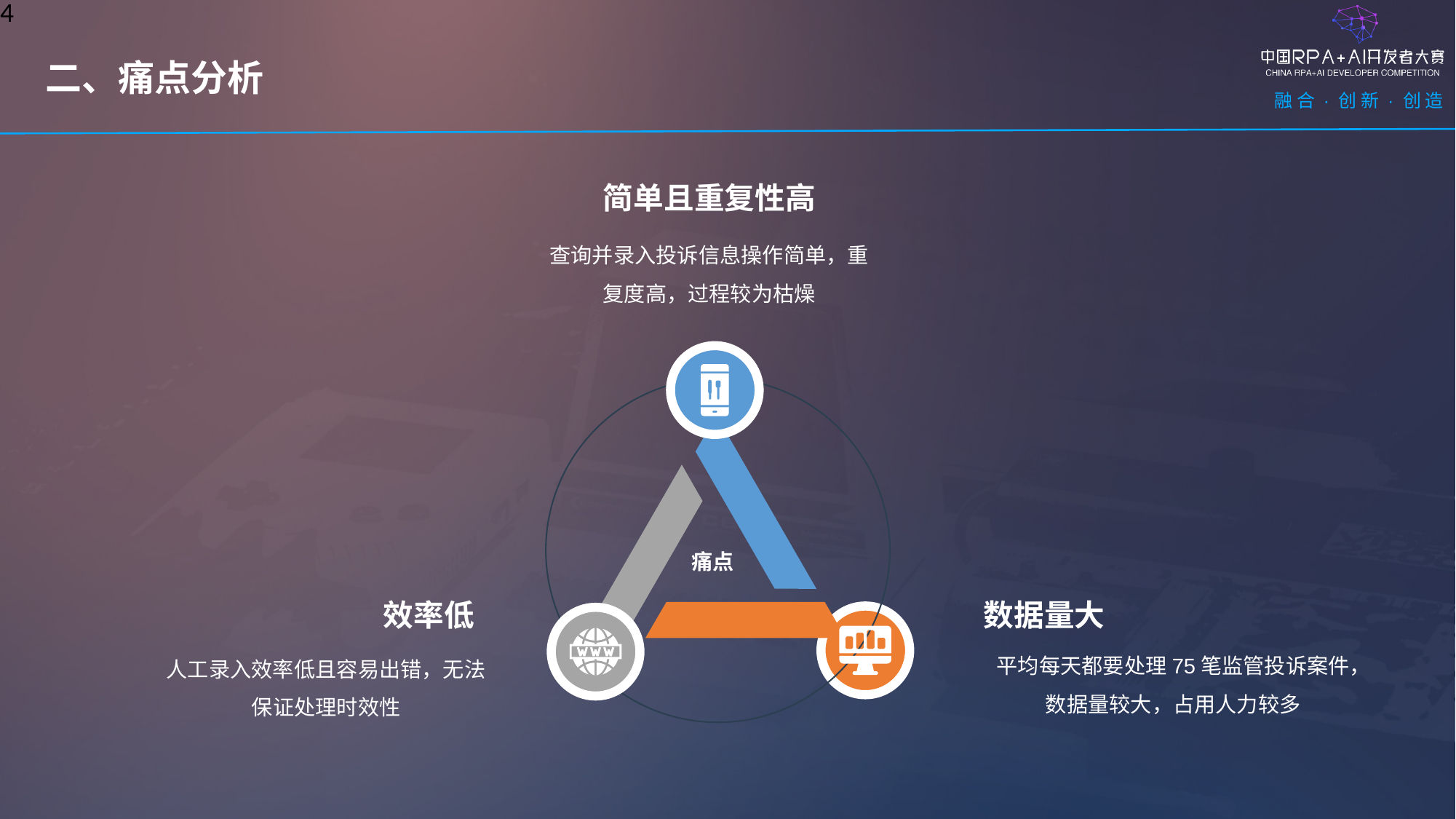

4
二、痛点分析
简单且重复性高
查询并录入投诉信息操作简单，重复度高，过程较为枯燥

痛点

效率低
数据量大
平均每天都要处理75笔监管投诉案件，
数据量较大，占用人力较多
人工录入效率低且容易出错，无法保证处理时效性